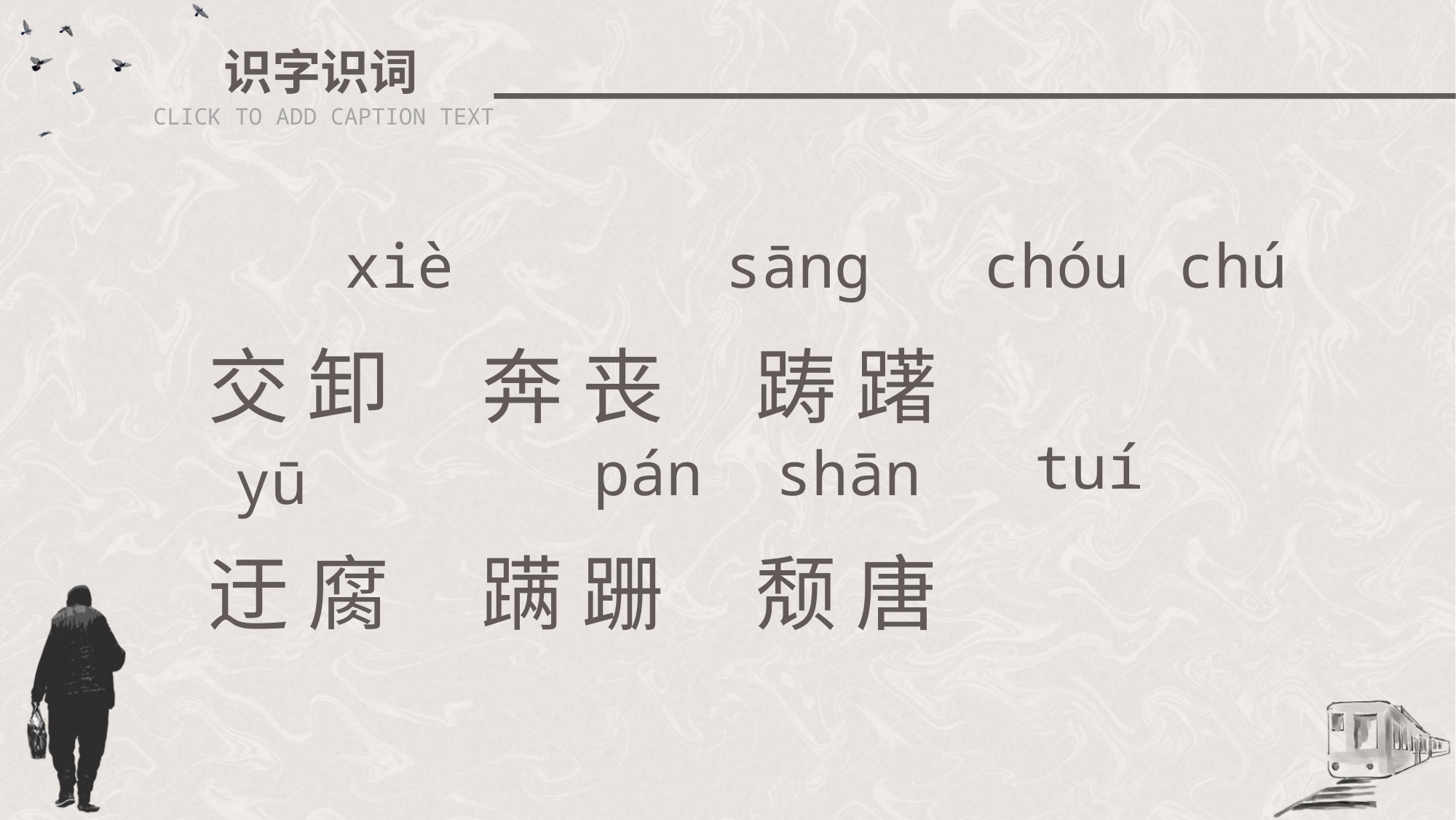

识字识词

CLICK TO ADD CAPTION TEXT
xiè
sāng
chóu   chú

交 卸     奔 丧     踌 躇

迂 腐     蹒 跚     颓 唐
tuí

pán  shān
yū